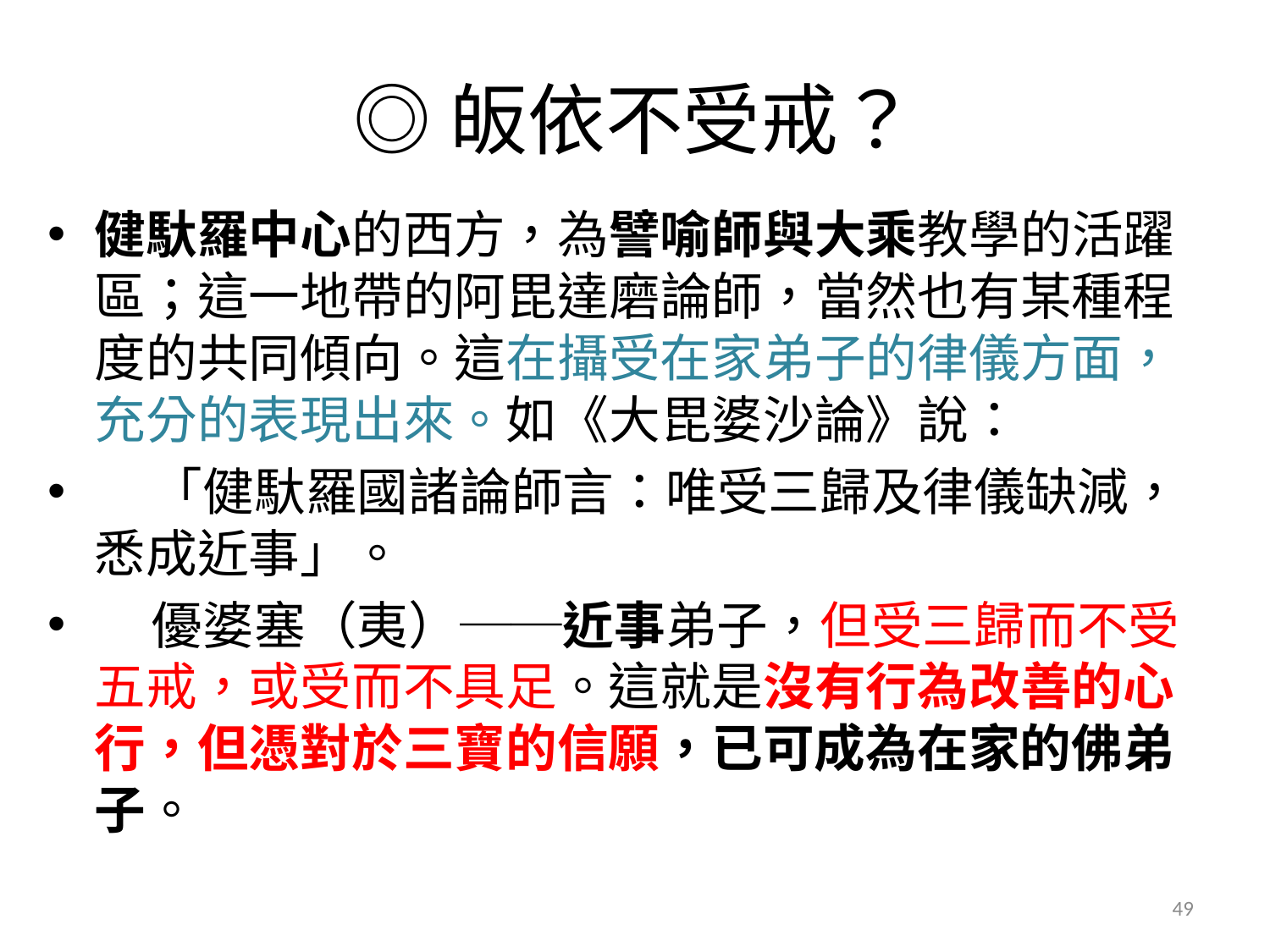

# ◎皈依不受戒？
健馱羅中心的西方，為譬喻師與大乘教學的活躍區；這一地帶的阿毘達磨論師，當然也有某種程度的共同傾向。這在攝受在家弟子的律儀方面，充分的表現出來。如《大毘婆沙論》說：
    「健馱羅國諸論師言：唯受三歸及律儀缺減，悉成近事」。
    優婆塞（夷）──近事弟子，但受三歸而不受五戒，或受而不具足。這就是沒有行為改善的心行，但憑對於三寶的信願，已可成為在家的佛弟子。
49